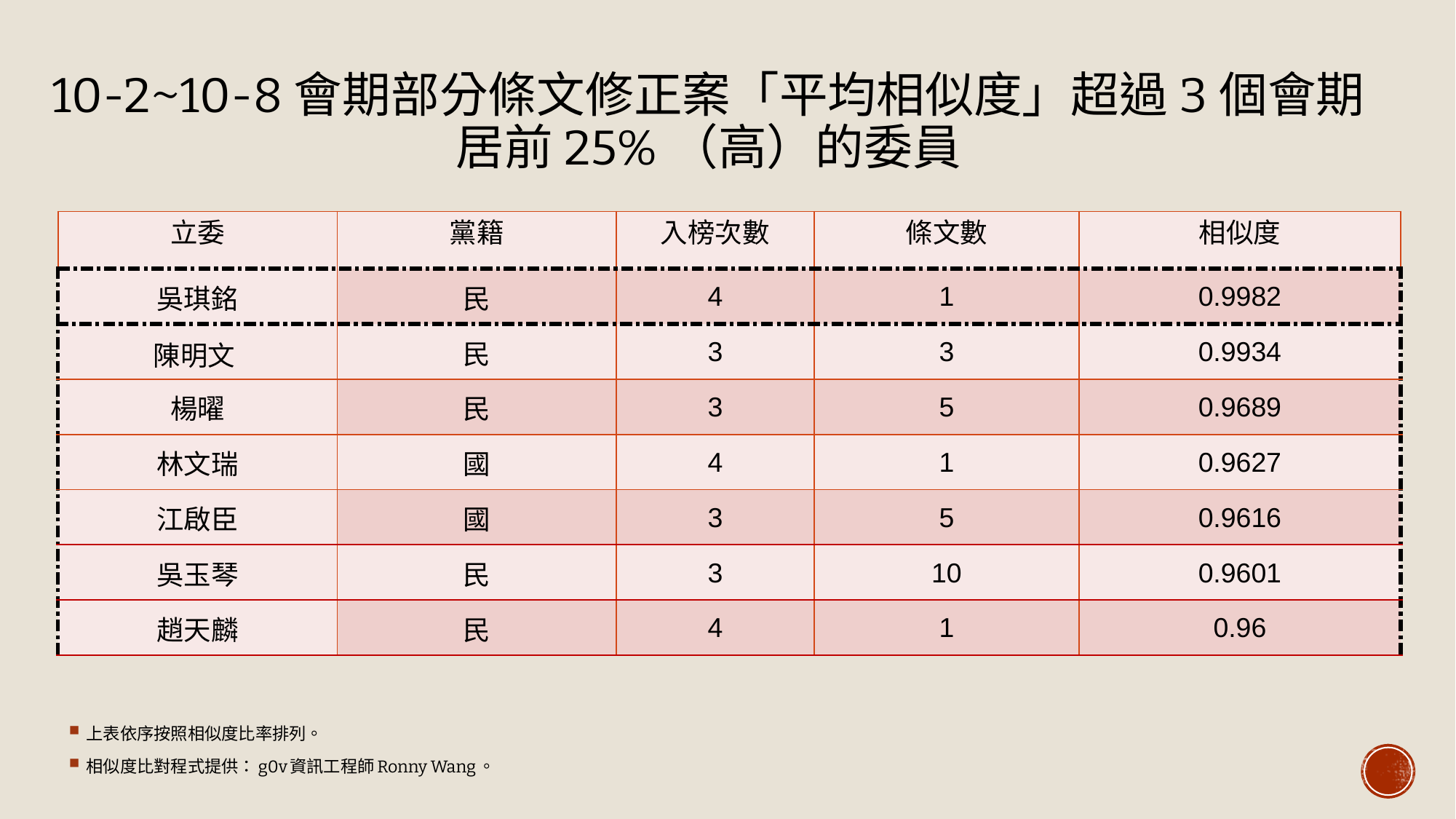

# 10-2~10-8會期部分條文修正案「平均相似度」超過3個會期 居前25%（高）的委員
| 立委 | 黨籍 | 入榜次數 | 條文數 | 相似度 |
| --- | --- | --- | --- | --- |
| 吳琪銘 | 民 | 4 | 1 | 0.9982 |
| 陳明文 | 民 | 3 | 3 | 0.9934 |
| 楊曜 | 民 | 3 | 5 | 0.9689 |
| 林文瑞 | 國 | 4 | 1 | 0.9627 |
| 江啟臣 | 國 | 3 | 5 | 0.9616 |
| 吳玉琴 | 民 | 3 | 10 | 0.9601 |
| 趙天麟 | 民 | 4 | 1 | 0.96 |
上表依序按照相似度比率排列。
相似度比對程式提供：g0v資訊工程師Ronny Wang。